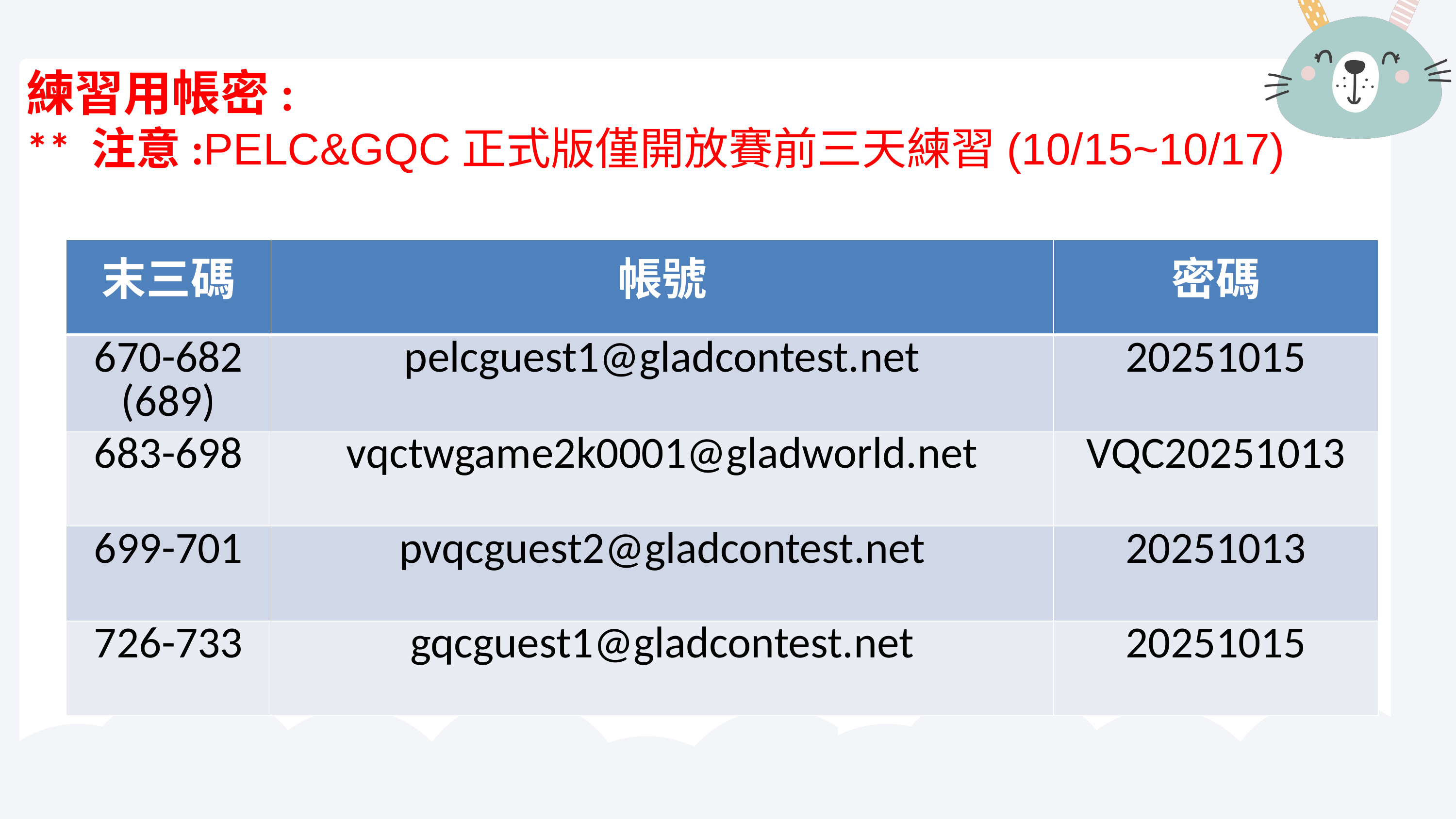

練習用帳密:
** 注意:PELC&GQC正式版僅開放賽前三天練習(10/15~10/17)

| 末三碼 | 帳號 | 密碼 |
| --- | --- | --- |
| 670-682 (689) | pelcguest1@gladcontest.net | 20251015 |
| 683-698 | vqctwgame2k0001@gladworld.net | VQC20251013 |
| 699-701 | pvqcguest2@gladcontest.net | 20251013 |
| 726-733 | gqcguest1@gladcontest.net | 20251015 |